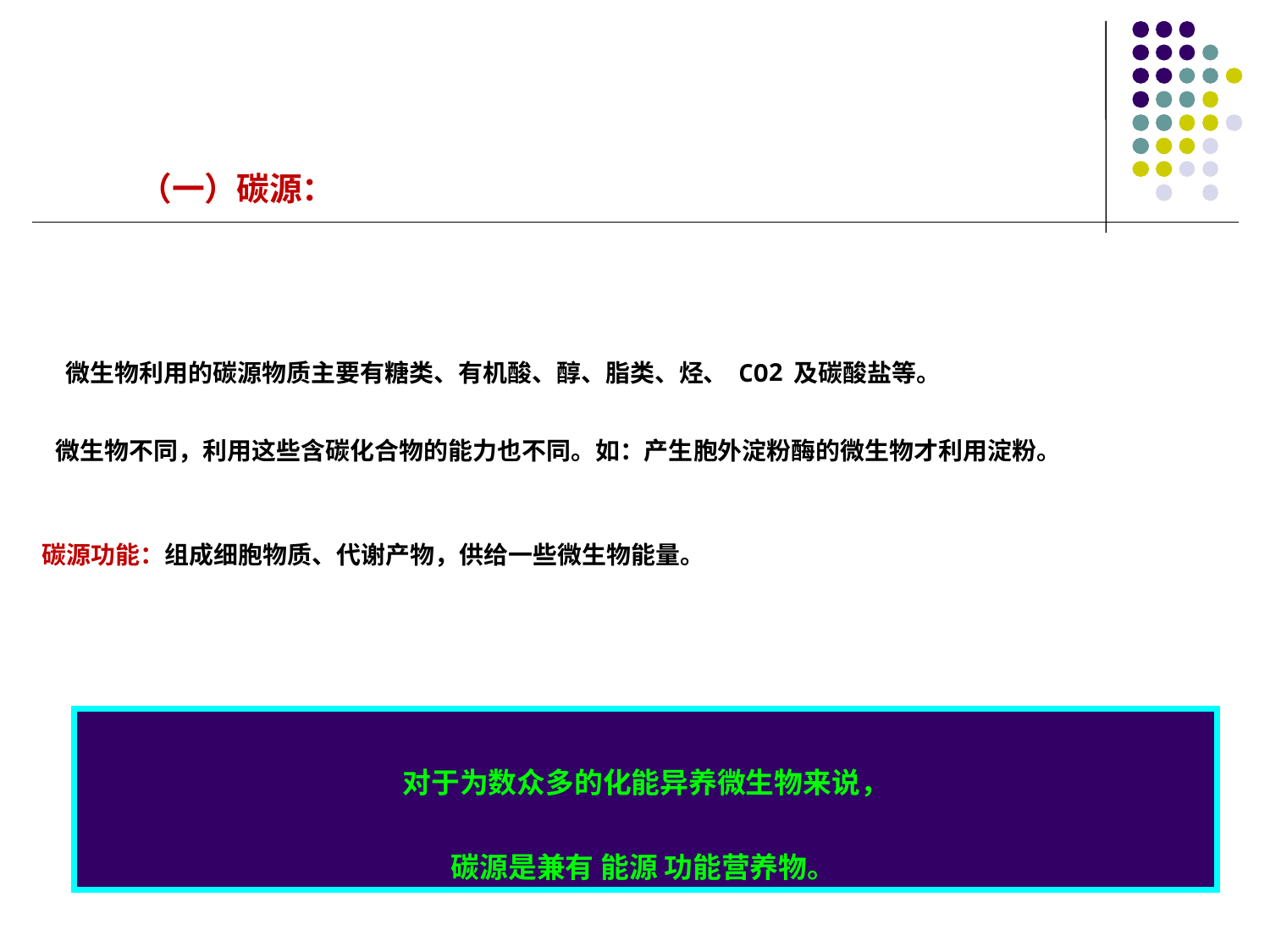

微生物利用的碳源物质主要有糖类、有机酸、醇、脂类、烃、CO2及碳酸盐等。
    微生物不同，利用这些含碳化合物的能力也不同。如：产生胞外淀粉酶的微生物才利用淀粉。
    碳源功能：组成细胞物质、代谢产物，供给一些微生物能量。
（一）碳源：
对于为数众多的化能异养微生物来说，
碳源是兼有 能源 功能营养物。